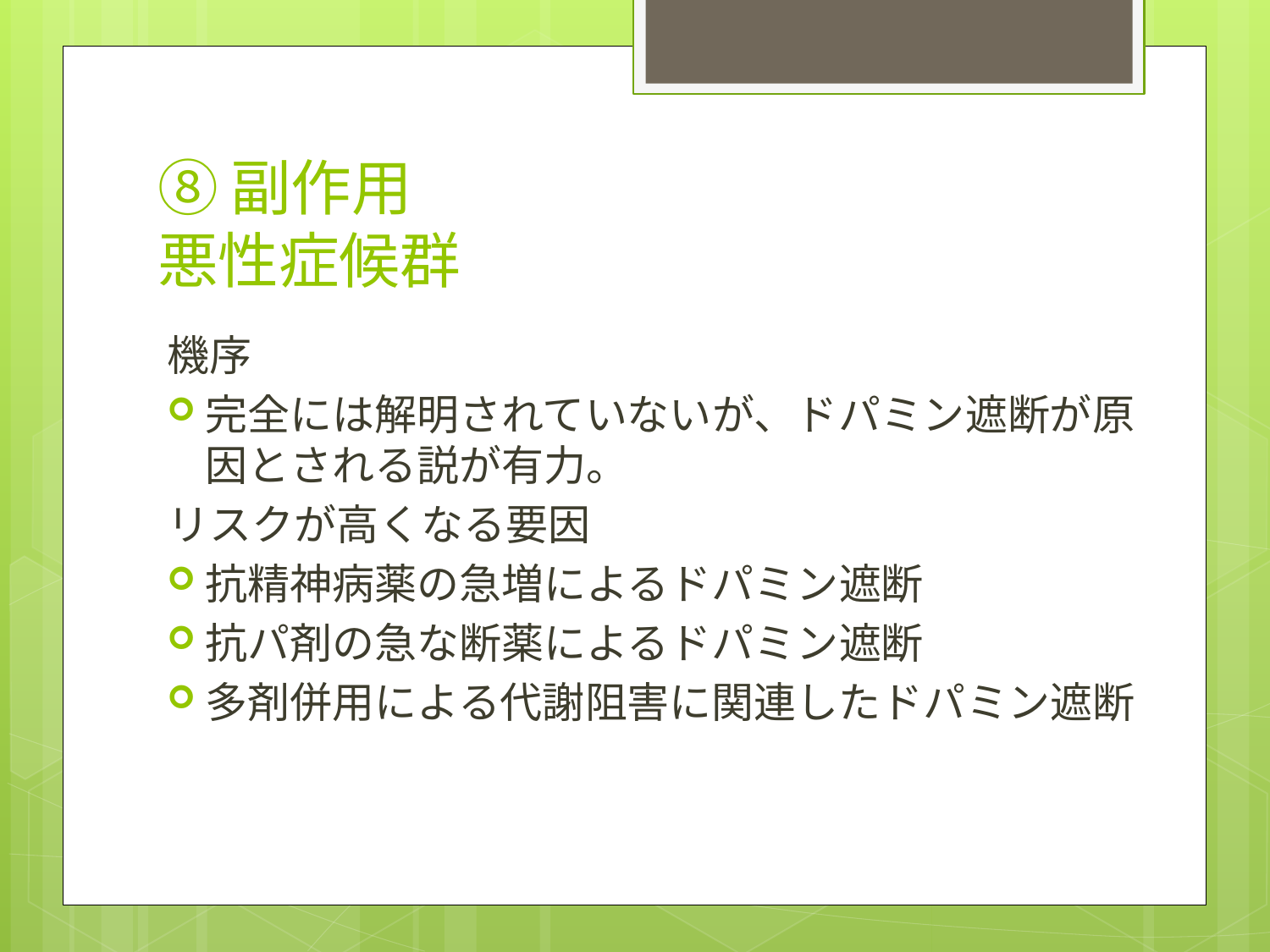

# ⑧副作用 悪性症候群
機序
完全には解明されていないが、ドパミン遮断が原因とされる説が有力。
リスクが高くなる要因
抗精神病薬の急増によるドパミン遮断
抗パ剤の急な断薬によるドパミン遮断
多剤併用による代謝阻害に関連したドパミン遮断